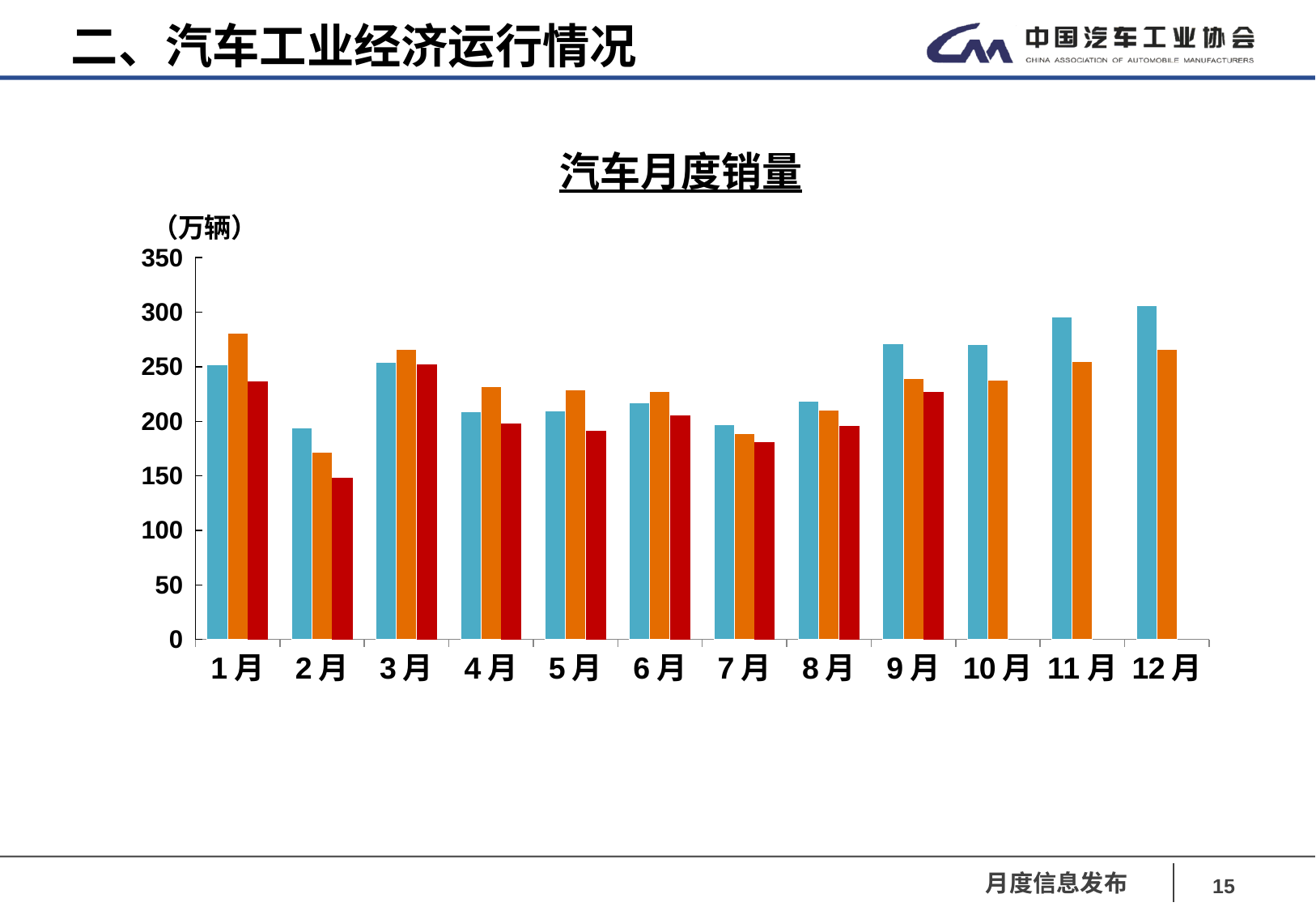

二、汽车工业经济运行情况
汽车月度销量

### Chart

| Category | 2017年 | 2018年 | 2019年 |
|---|---|---|---|
| 1月 | 252.0 | 280.9 | 236.7 |
| 2月 | 193.9 | 171.8 | 148.2 |
| 3月 | 254.3 | 265.6 | 252.0 |
| 4月 | 208.4 | 231.9 | 198.0 |
| 5月 | 209.6 | 228.8 | 191.3 |
| 6月 | 217.2 | 227.4 | 205.6 |
| 7月 | 197.1 | 188.9 | 180.8 |
| 8月 | 218.6 | 210.3 | 195.8 |
| 9月 | 270.9 | 239.4 | 227.1 |
| 10月 | 270.4 | 238.0 | None |
| 11月 | 295.8 | 254.8 | None |
| 12月 | 306.0 | 266.1 | None |